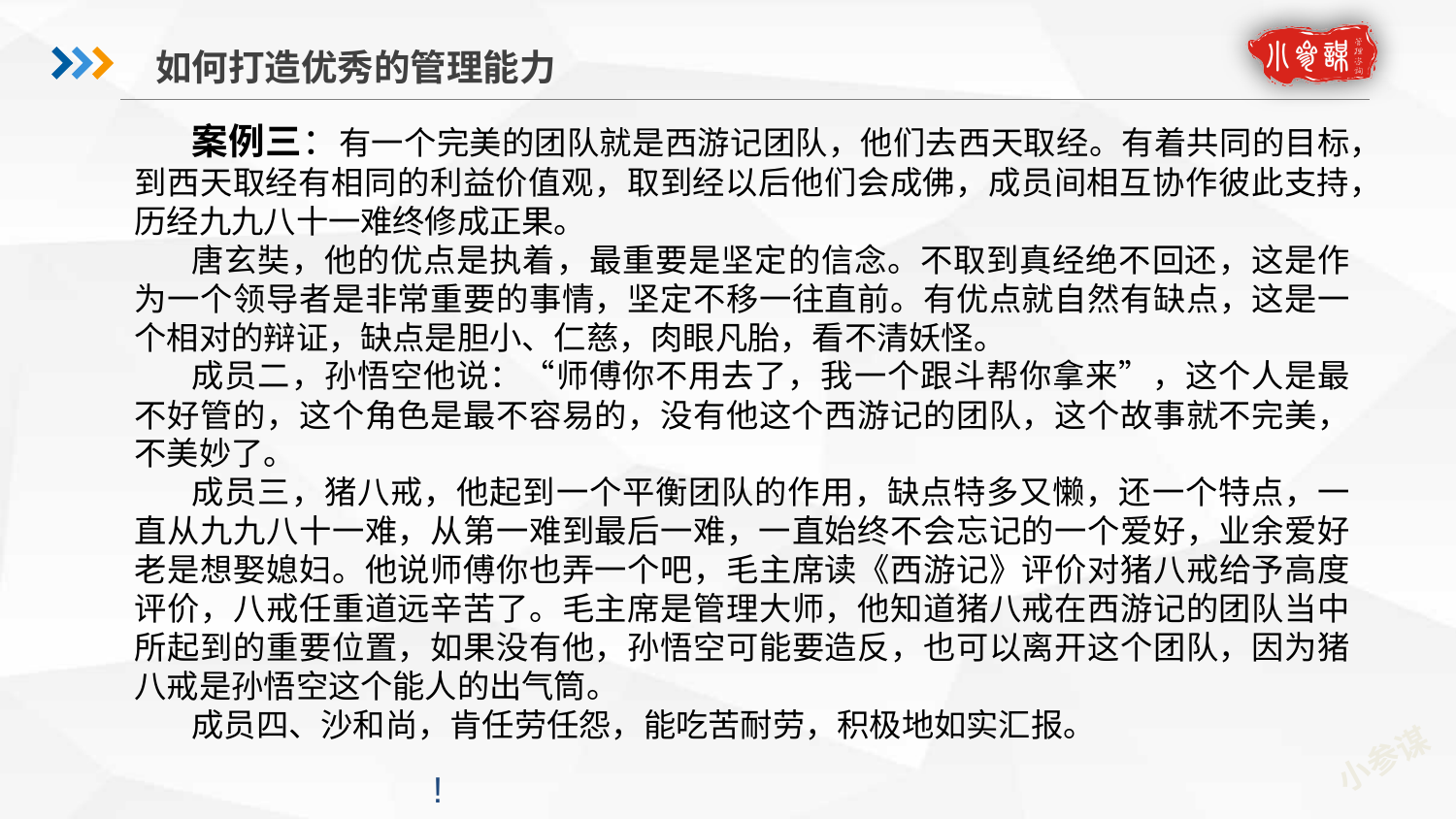

如何打造优秀的管理能力
案例三：有一个完美的团队就是西游记团队，他们去西天取经。有着共同的目标，到西天取经有相同的利益价值观，取到经以后他们会成佛，成员间相互协作彼此支持，历经九九八十一难终修成正果。
唐玄奘，他的优点是执着，最重要是坚定的信念。不取到真经绝不回还，这是作为一个领导者是非常重要的事情，坚定不移一往直前。有优点就自然有缺点，这是一个相对的辩证，缺点是胆小、仁慈，肉眼凡胎，看不清妖怪。
成员二，孙悟空他说：“师傅你不用去了，我一个跟斗帮你拿来”，这个人是最不好管的，这个角色是最不容易的，没有他这个西游记的团队，这个故事就不完美，不美妙了。
成员三，猪八戒，他起到一个平衡团队的作用，缺点特多又懒，还一个特点，一直从九九八十一难，从第一难到最后一难，一直始终不会忘记的一个爱好，业余爱好老是想娶媳妇。他说师傅你也弄一个吧，毛主席读《西游记》评价对猪八戒给予高度评价，八戒任重道远辛苦了。毛主席是管理大师，他知道猪八戒在西游记的团队当中所起到的重要位置，如果没有他，孙悟空可能要造反，也可以离开这个团队，因为猪八戒是孙悟空这个能人的出气筒。
成员四、沙和尚，肯任劳任怨，能吃苦耐劳，积极地如实汇报。
!